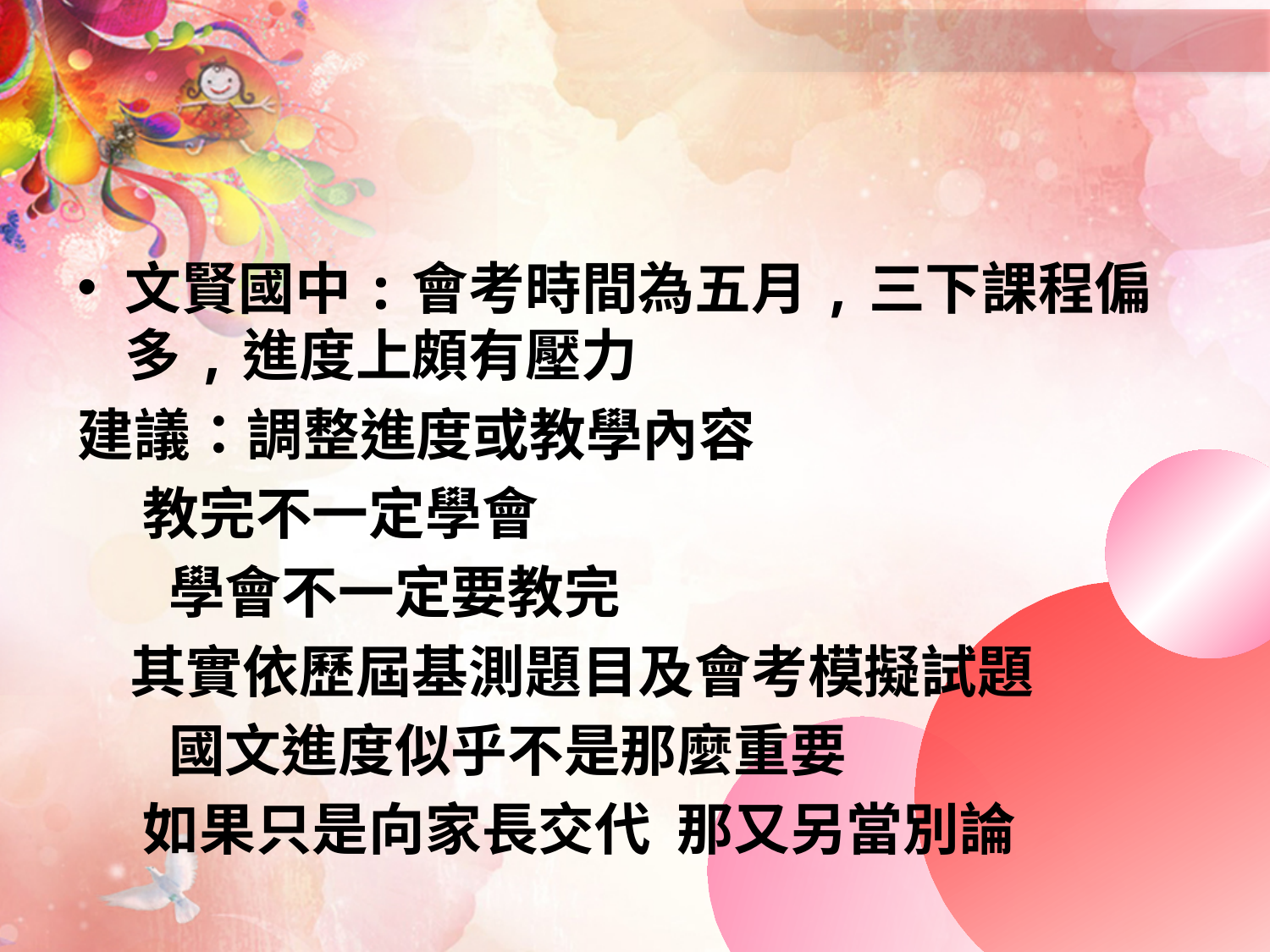

#
文賢國中:會考時間為五月,三下課程偏多,進度上頗有壓力
建議：調整進度或教學內容
    教完不一定學會
      學會不一定要教完
   其實依歷屆基測題目及會考模擬試題
      國文進度似乎不是那麼重要
    如果只是向家長交代  那又另當別論